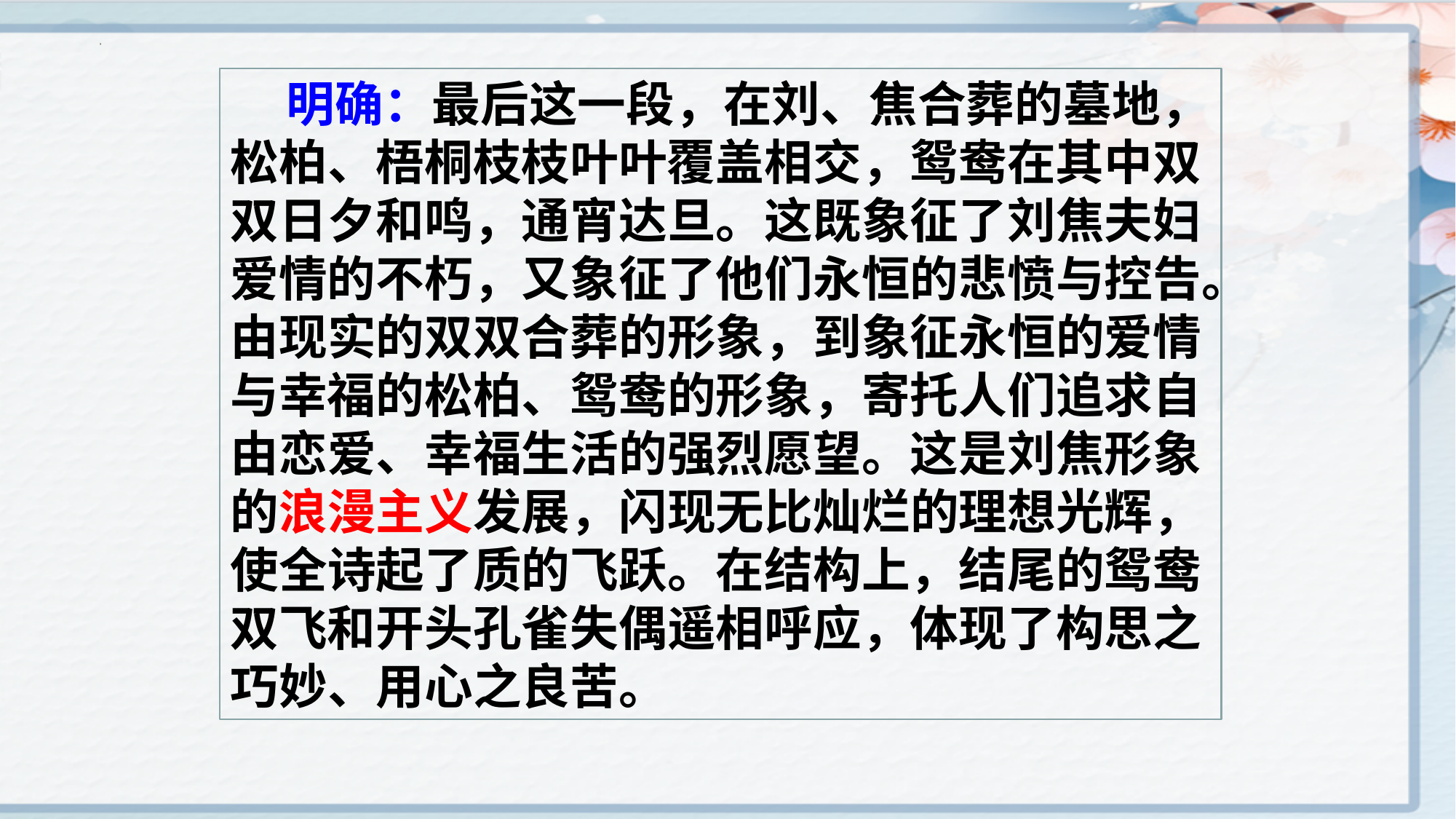

明确：最后这一段，在刘、焦合葬的墓地，松柏、梧桐枝枝叶叶覆盖相交，鸳鸯在其中双双日夕和鸣，通宵达旦。这既象征了刘焦夫妇爱情的不朽，又象征了他们永恒的悲愤与控告。由现实的双双合葬的形象，到象征永恒的爱情与幸福的松柏、鸳鸯的形象，寄托人们追求自由恋爱、幸福生活的强烈愿望。这是刘焦形象的浪漫主义发展，闪现无比灿烂的理想光辉，使全诗起了质的飞跃。在结构上，结尾的鸳鸯双飞和开头孔雀失偶遥相呼应，体现了构思之巧妙、用心之良苦。